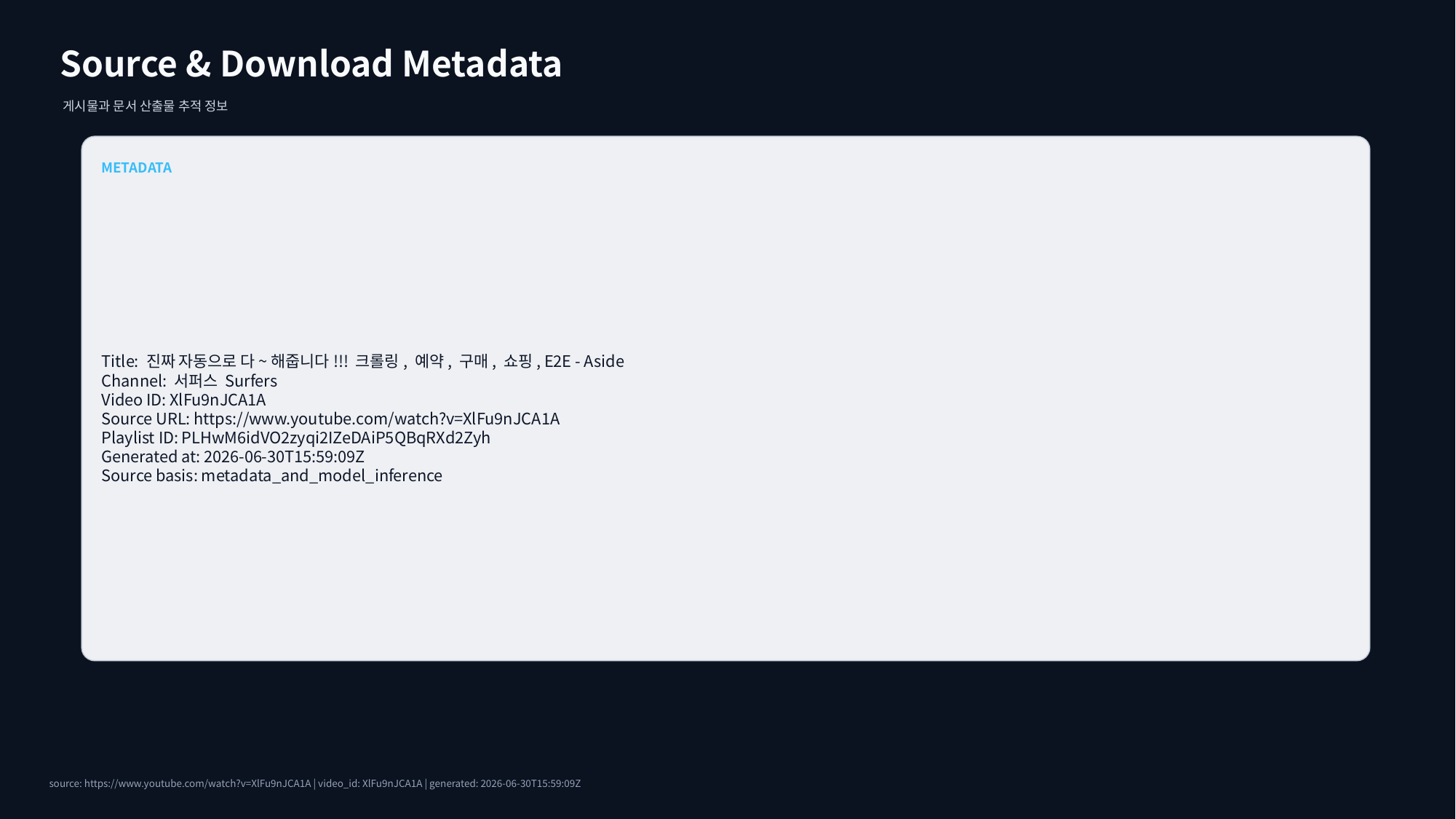

Source & Download Metadata
게시물과 문서 산출물 추적 정보

METADATA
Title: 진짜 자동으로 다~해줍니다!!! 크롤링, 예약, 구매, 쇼핑, E2E - Aside
Channel: 서퍼스 Surfers
Video ID: XlFu9nJCA1A
Source URL: https://www.youtube.com/watch?v=XlFu9nJCA1A
Playlist ID: PLHwM6idVO2zyqi2IZeDAiP5QBqRXd2Zyh
Generated at: 2026-06-30T15:59:09Z
Source basis: metadata_and_model_inference
source: https://www.youtube.com/watch?v=XlFu9nJCA1A | video_id: XlFu9nJCA1A | generated: 2026-06-30T15:59:09Z